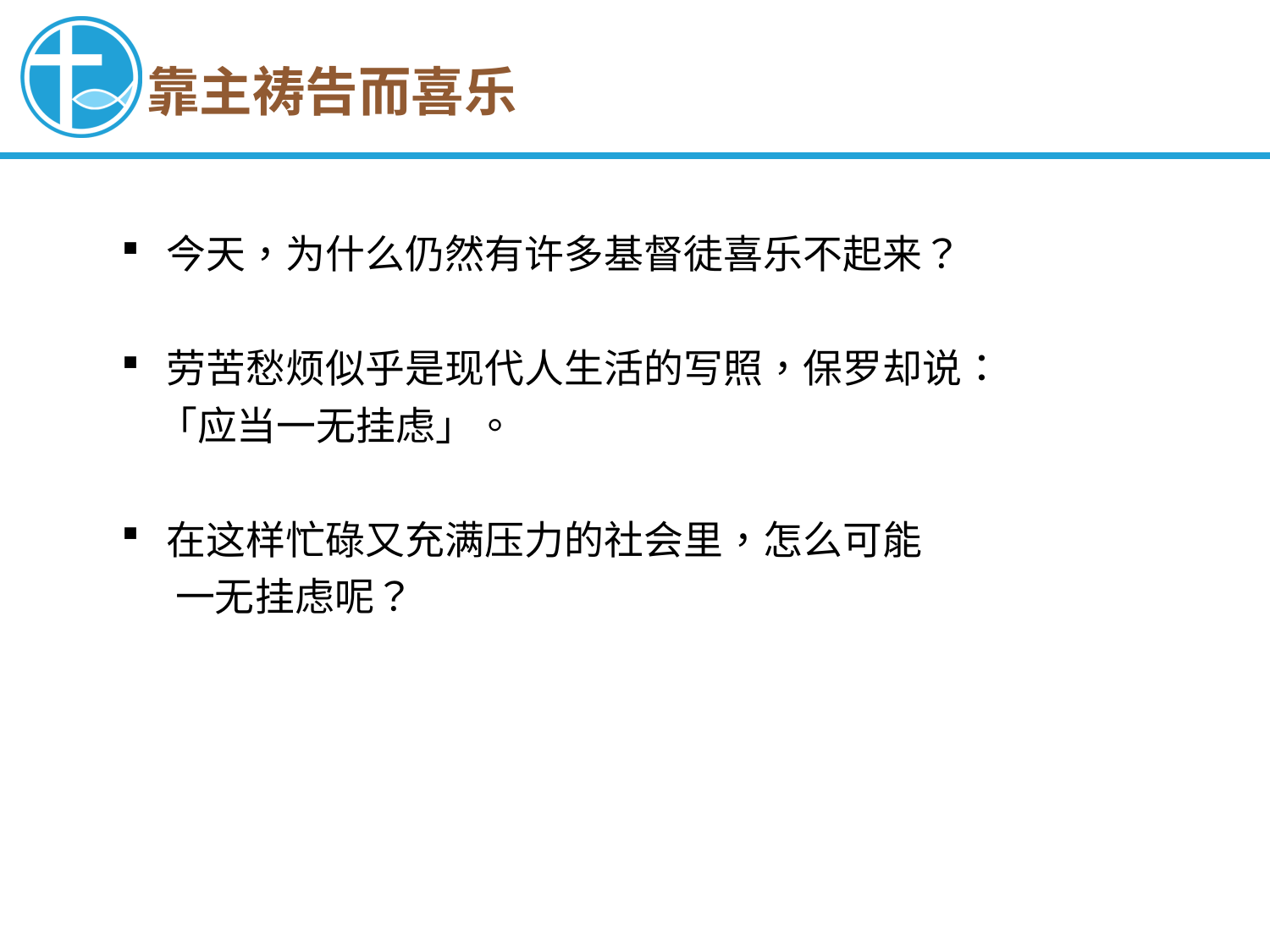

靠主祷告而喜乐
今天，为什么仍然有许多基督徒喜乐不起来？

劳苦愁烦似乎是现代人生活的写照，保罗却说：
   「应当一无挂虑」。

在这样忙碌又充满压力的社会里，怎么可能
     一无挂虑呢？